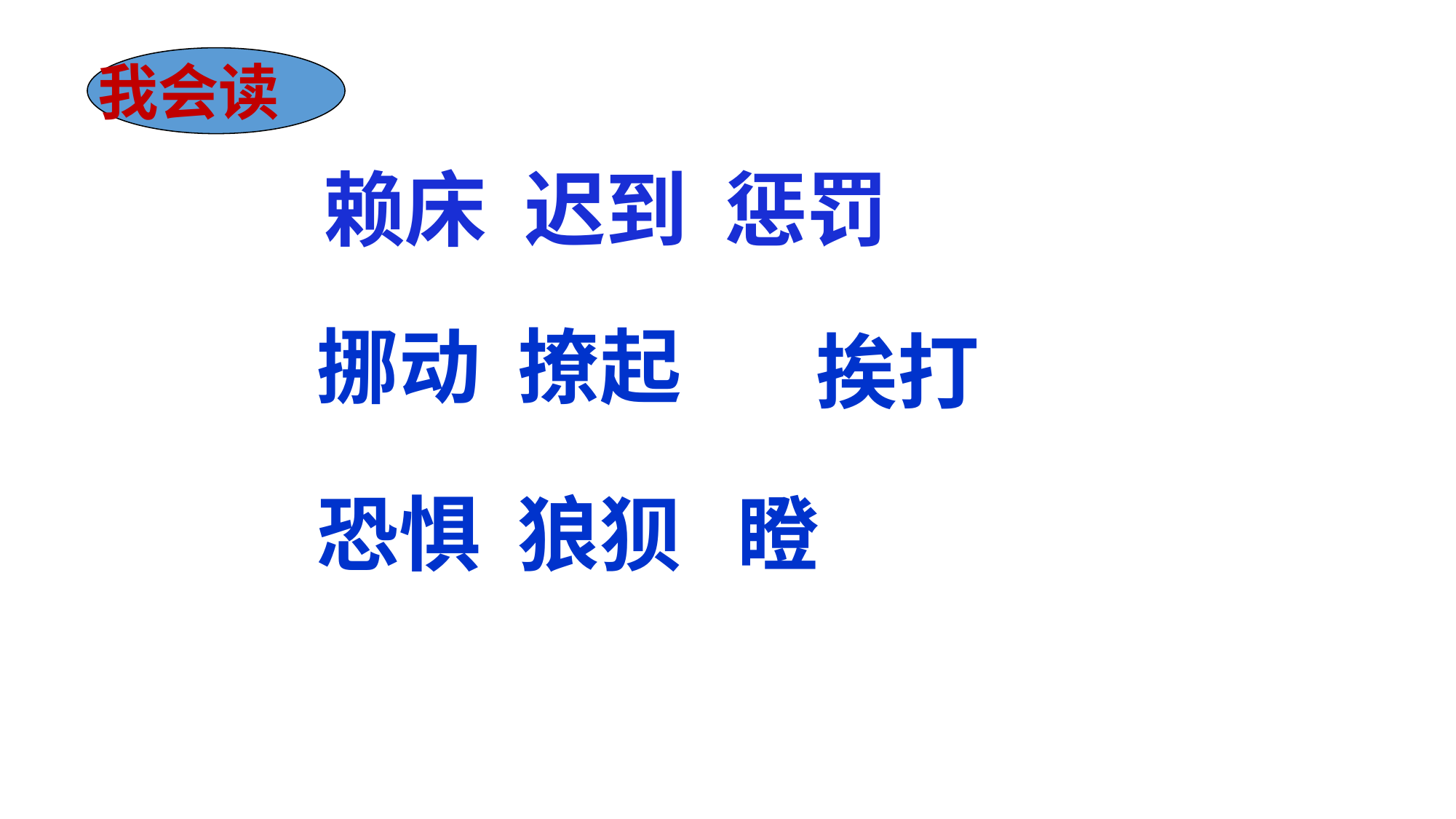

我会读
赖床  迟到  惩罚

挪动  撩起

挨打
恐惧  狼狈   瞪